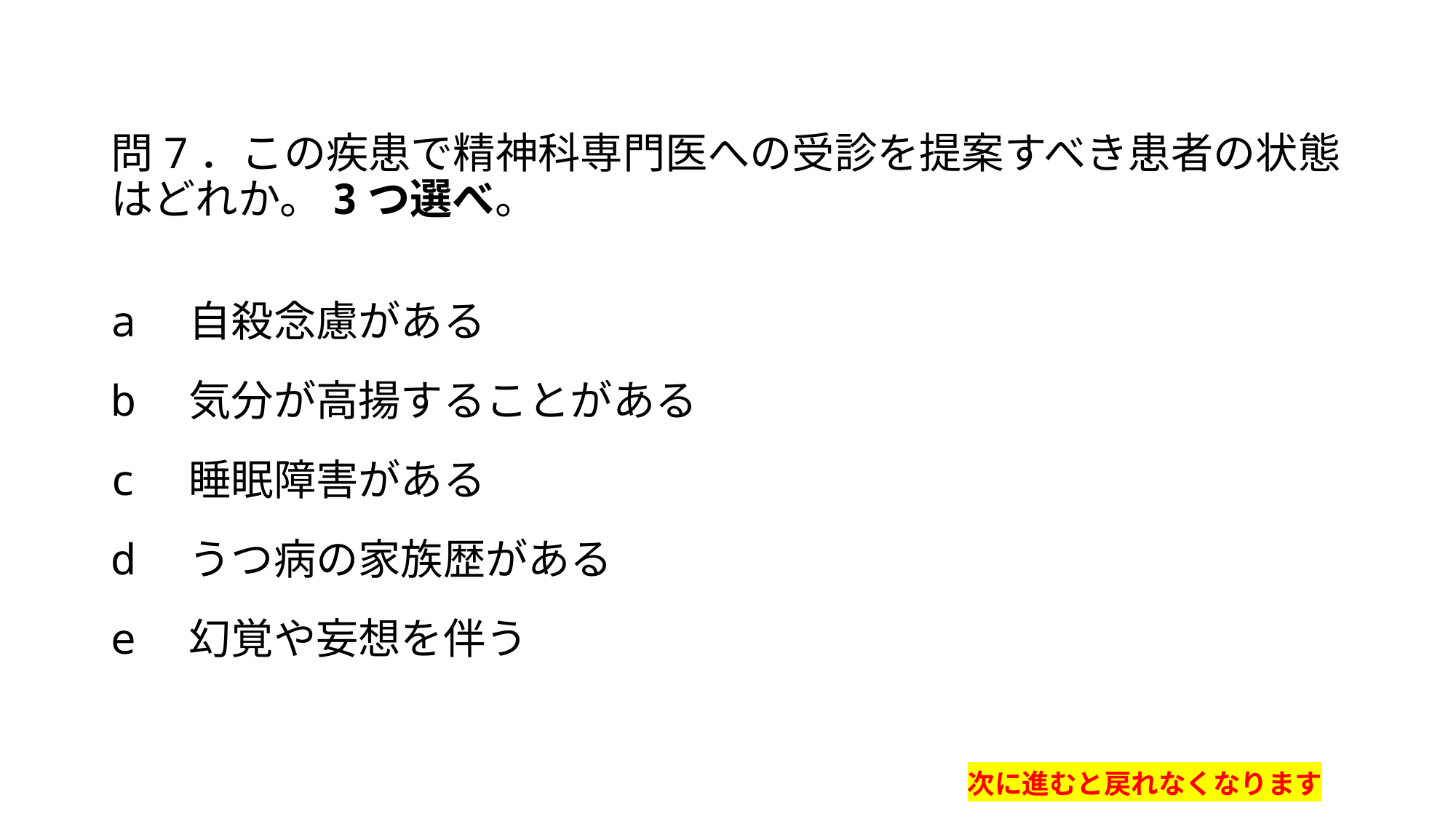

問7．この疾患で精神科専門医への受診を提案すべき患者の状態はどれか。3つ選べ。

a　自殺念慮がある

b　気分が高揚することがある

c　睡眠障害がある

d　うつ病の家族歴がある

e　幻覚や妄想を伴う
次に進むと戻れなくなります